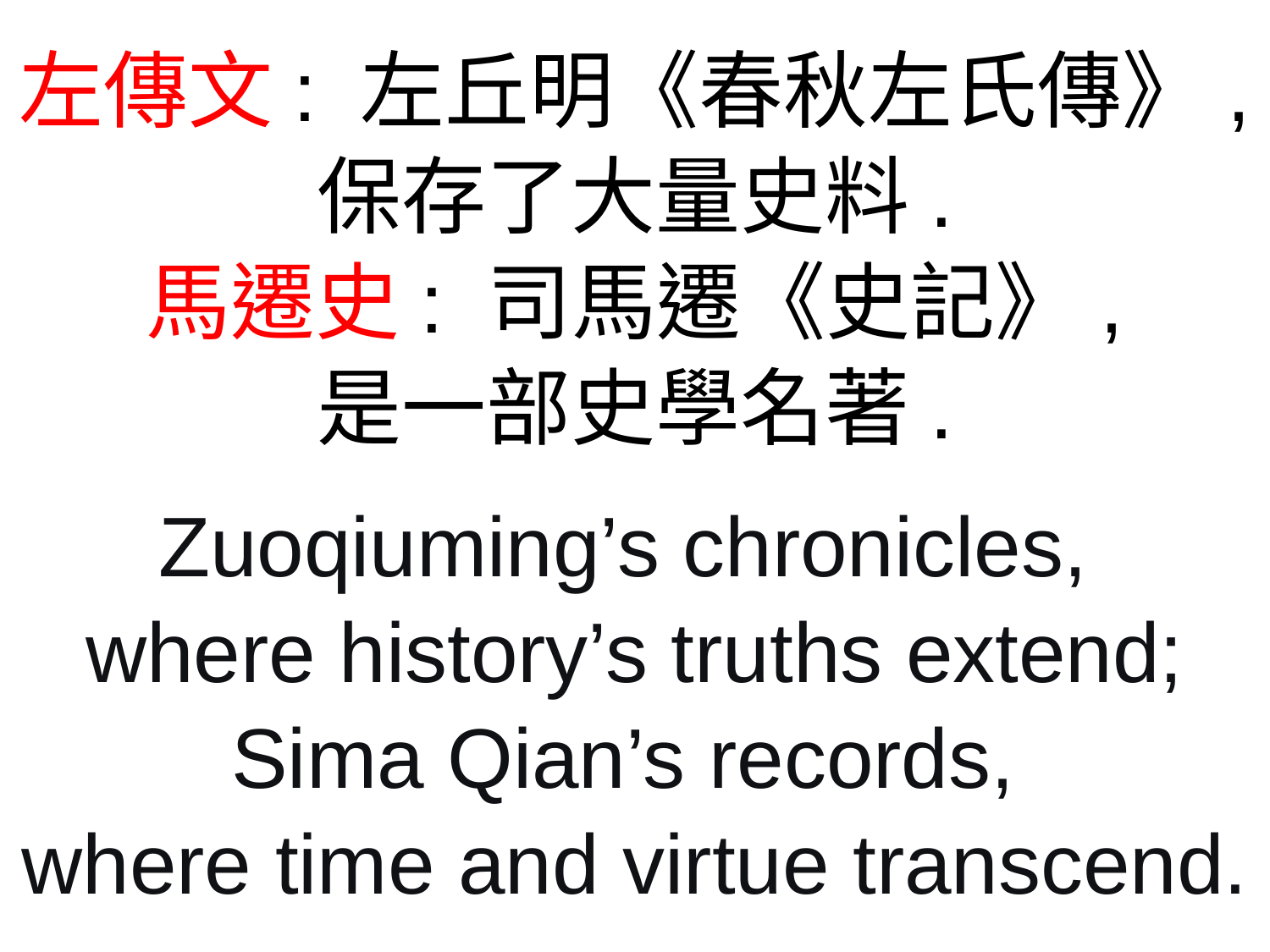

左傳文: 左丘明《春秋左氏傳》,
保存了大量史料.
馬遷史: 司馬遷《史記》,
是一部史學名著.
Zuoqiuming’s chronicles,
where history’s truths extend;
Sima Qian’s records,
where time and virtue transcend.